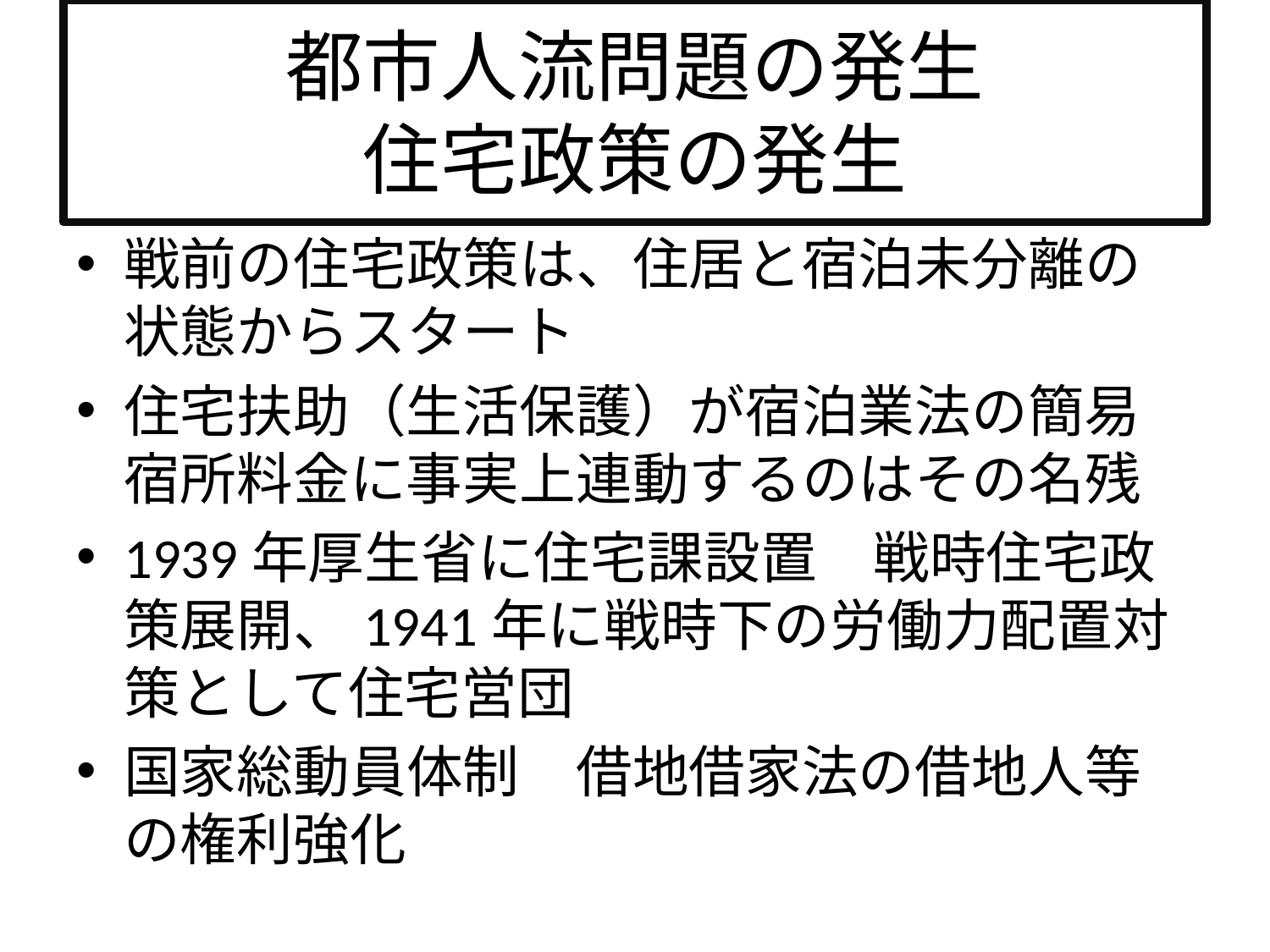

# 都市人流問題の発生 住宅政策の発生
戦前の住宅政策は、住居と宿泊未分離の状態からスタート
住宅扶助（生活保護）が宿泊業法の簡易宿所料金に事実上連動するのはその名残
1939年厚生省に住宅課設置　戦時住宅政策展開、1941年に戦時下の労働力配置対策として住宅営団
国家総動員体制　借地借家法の借地人等の権利強化